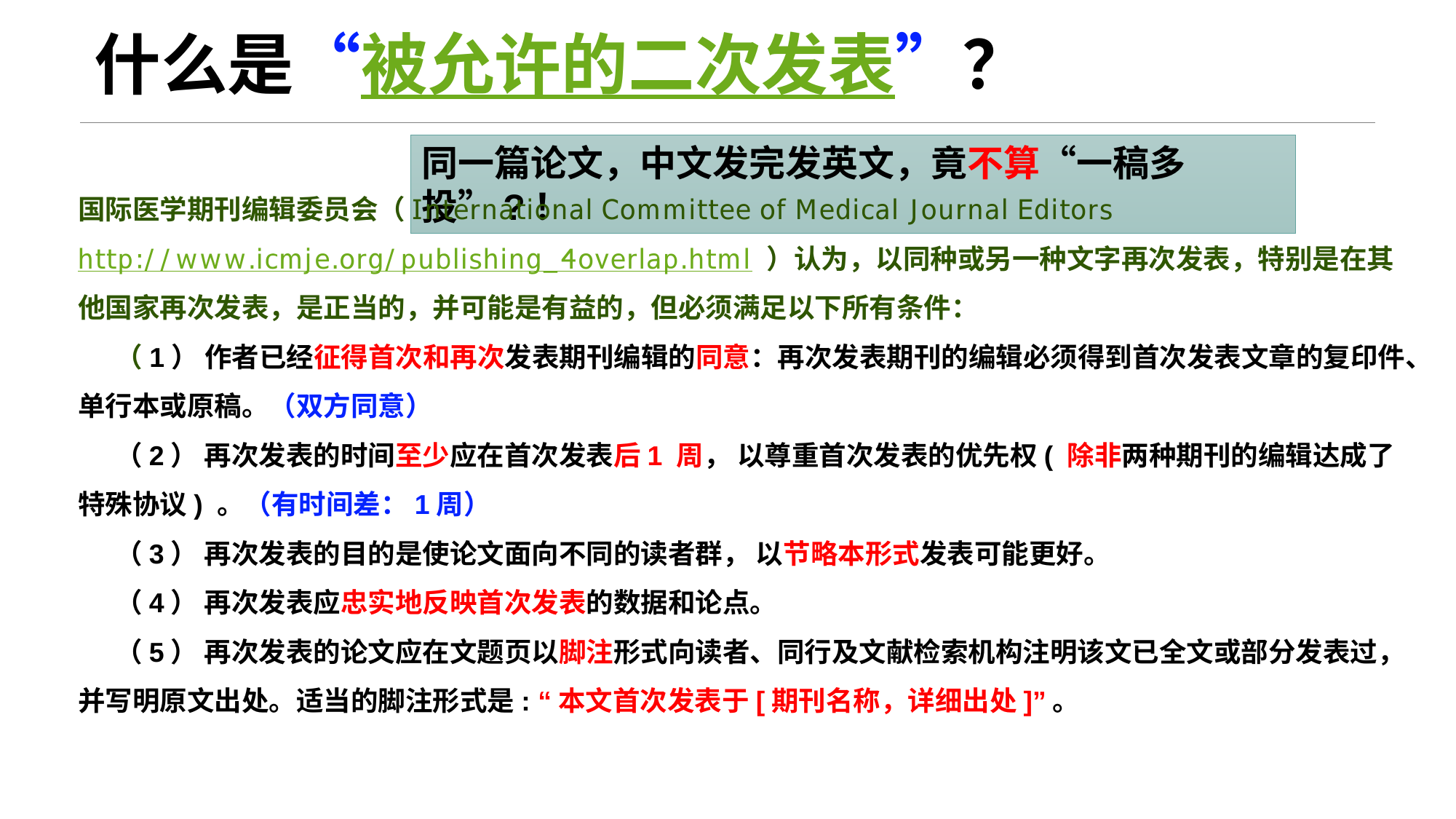

# 什么是“被允许的二次发表”？
同一篇论文，中文发完发英文，竟不算“一稿多投”?！
国际医学期刊编辑委员会（International Committee of Medical Journal Editors http://www.icmje.org/publishing_4overlap.html ）认为，以同种或另一种文字再次发表，特别是在其他国家再次发表，是正当的，并可能是有益的，但必须满足以下所有条件：
     （1） 作者已经征得首次和再次发表期刊编辑的同意：再次发表期刊的编辑必须得到首次发表文章的复印件、单行本或原稿。（双方同意）
      （2） 再次发表的时间至少应在首次发表后1 周， 以尊重首次发表的优先权( 除非两种期刊的编辑达成了特殊协议) 。（有时间差：1周）
      （3） 再次发表的目的是使论文面向不同的读者群， 以节略本形式发表可能更好。
      （4） 再次发表应忠实地反映首次发表的数据和论点。
      （5） 再次发表的论文应在文题页以脚注形式向读者、同行及文献检索机构注明该文已全文或部分发表过，并写明原文出处。适当的脚注形式是: “本文首次发表于[期刊名称，详细出处]”。